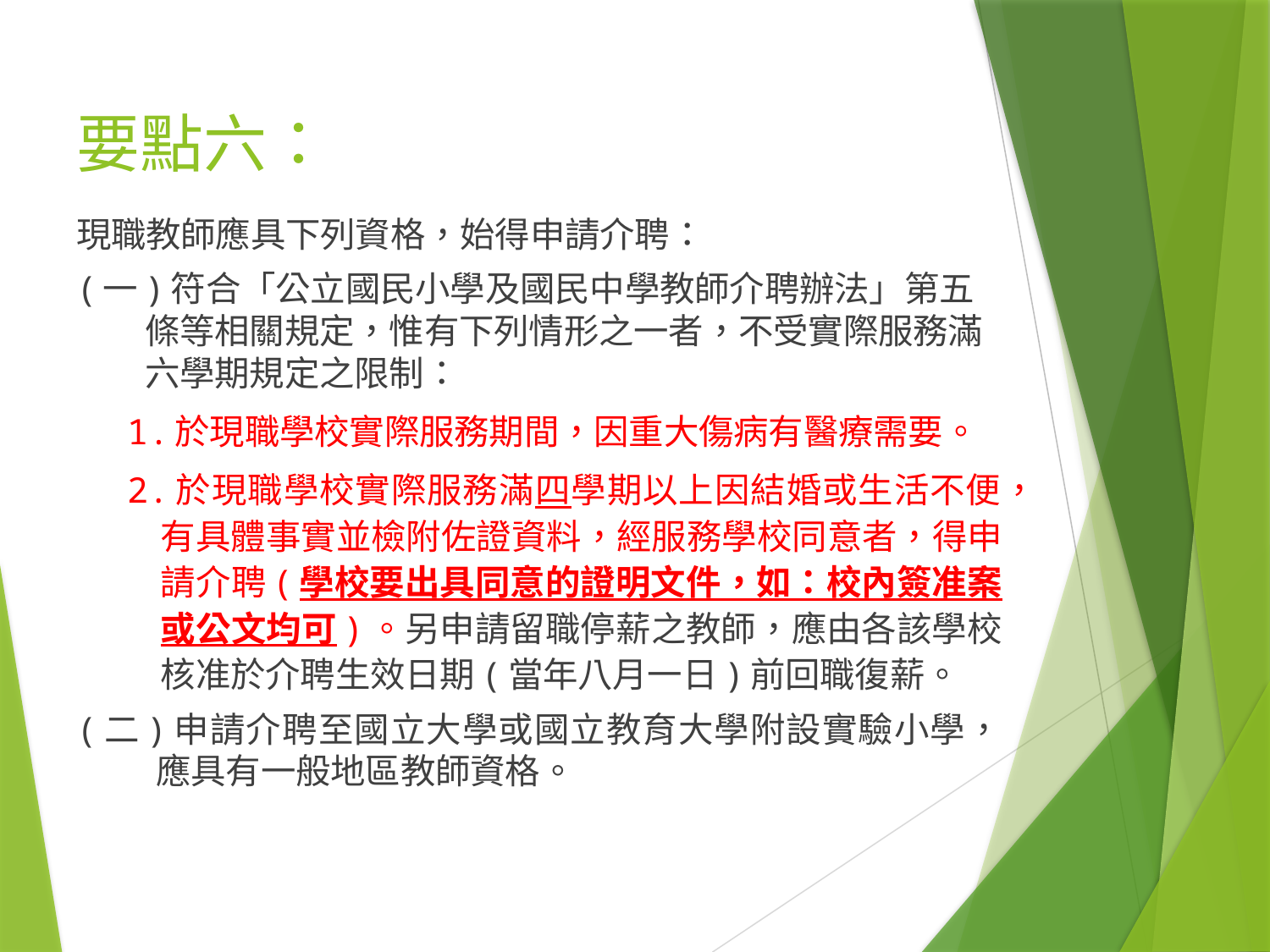

# 要點六：
現職教師應具下列資格，始得申請介聘：
(一)符合「公立國民小學及國民中學教師介聘辦法」第五條等相關規定，惟有下列情形之一者，不受實際服務滿六學期規定之限制：
1.於現職學校實際服務期間，因重大傷病有醫療需要。
2.於現職學校實際服務滿四學期以上因結婚或生活不便，有具體事實並檢附佐證資料，經服務學校同意者，得申請介聘(學校要出具同意的證明文件，如：校內簽准案或公文均可)。另申請留職停薪之教師，應由各該學校核准於介聘生效日期(當年八月一日)前回職復薪。
(二)申請介聘至國立大學或國立教育大學附設實驗小學，應具有一般地區教師資格。